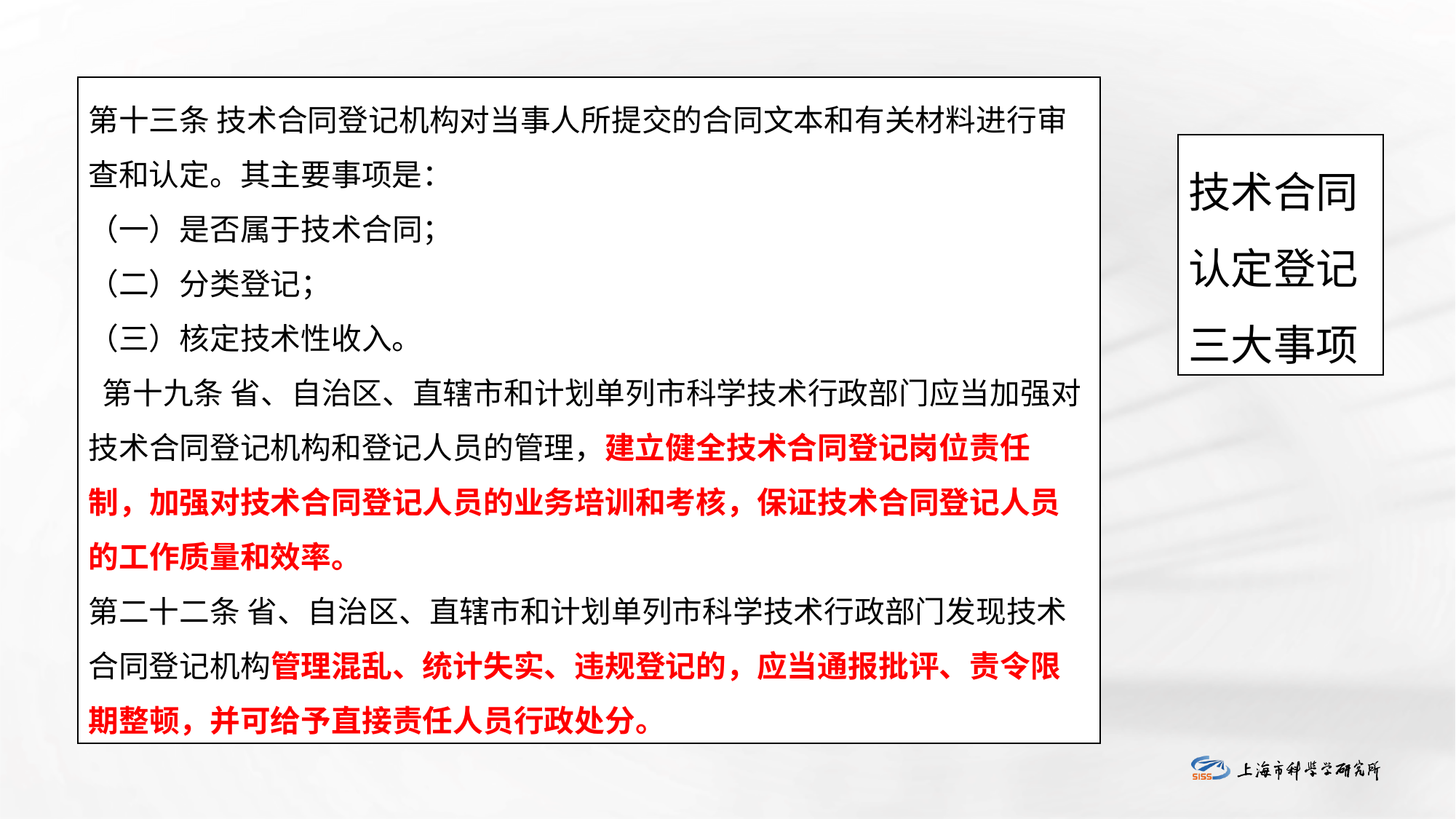

第十三条 技术合同登记机构对当事人所提交的合同文本和有关材料进行审查和认定。其主要事项是：
（一）是否属于技术合同；
（二）分类登记；
（三）核定技术性收入。
 第十九条 省、自治区、直辖市和计划单列市科学技术行政部门应当加强对技术合同登记机构和登记人员的管理，建立健全技术合同登记岗位责任制，加强对技术合同登记人员的业务培训和考核，保证技术合同登记人员的工作质量和效率。
第二十二条 省、自治区、直辖市和计划单列市科学技术行政部门发现技术合同登记机构管理混乱、统计失实、违规登记的，应当通报批评、责令限期整顿，并可给予直接责任人员行政处分。
技术合同认定登记三大事项